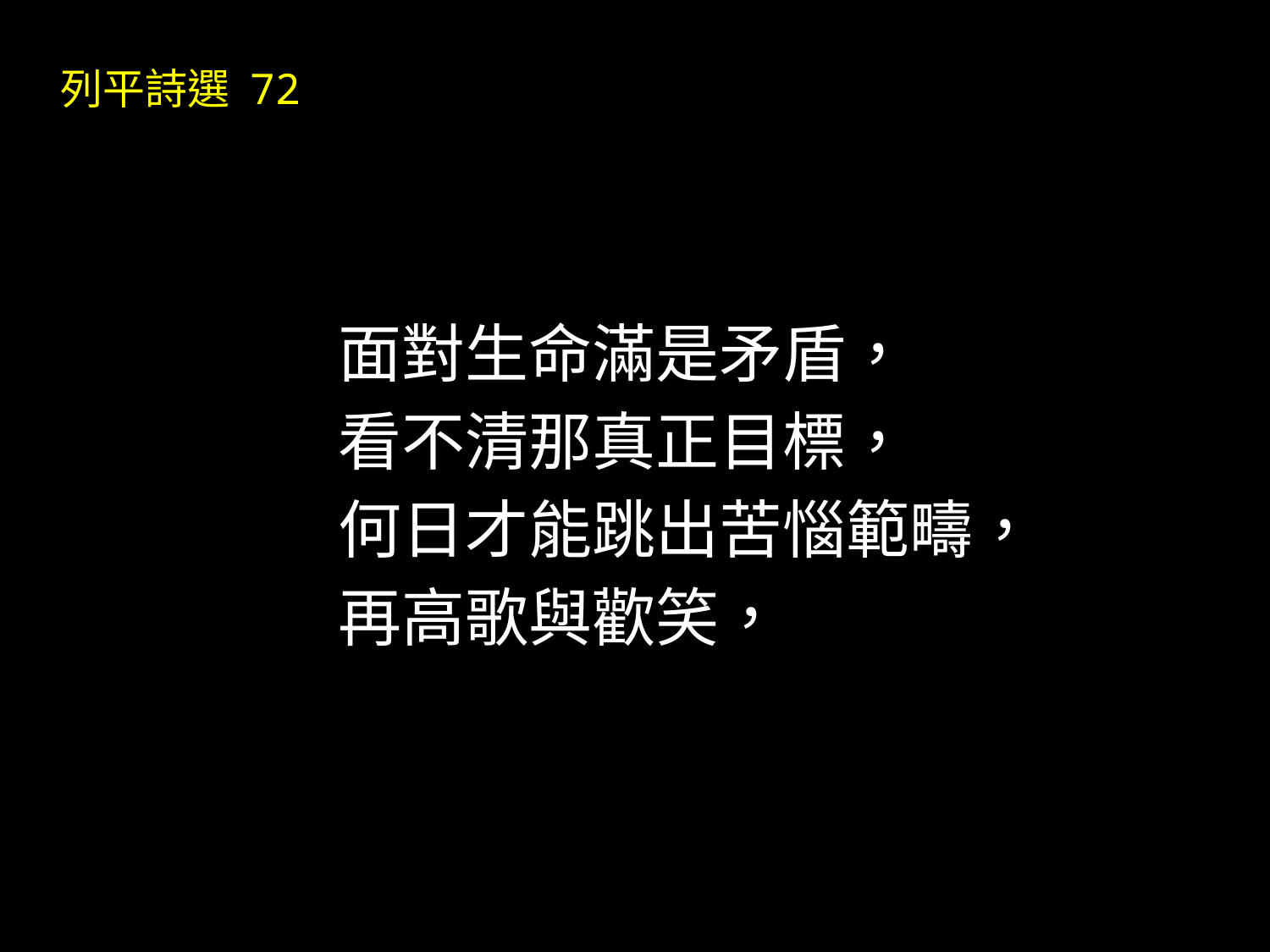

# 列平詩選 72
面對生命滿是矛盾，
看不清那真正目標，
何日才能跳出苦惱範疇，
再高歌與歡笑，